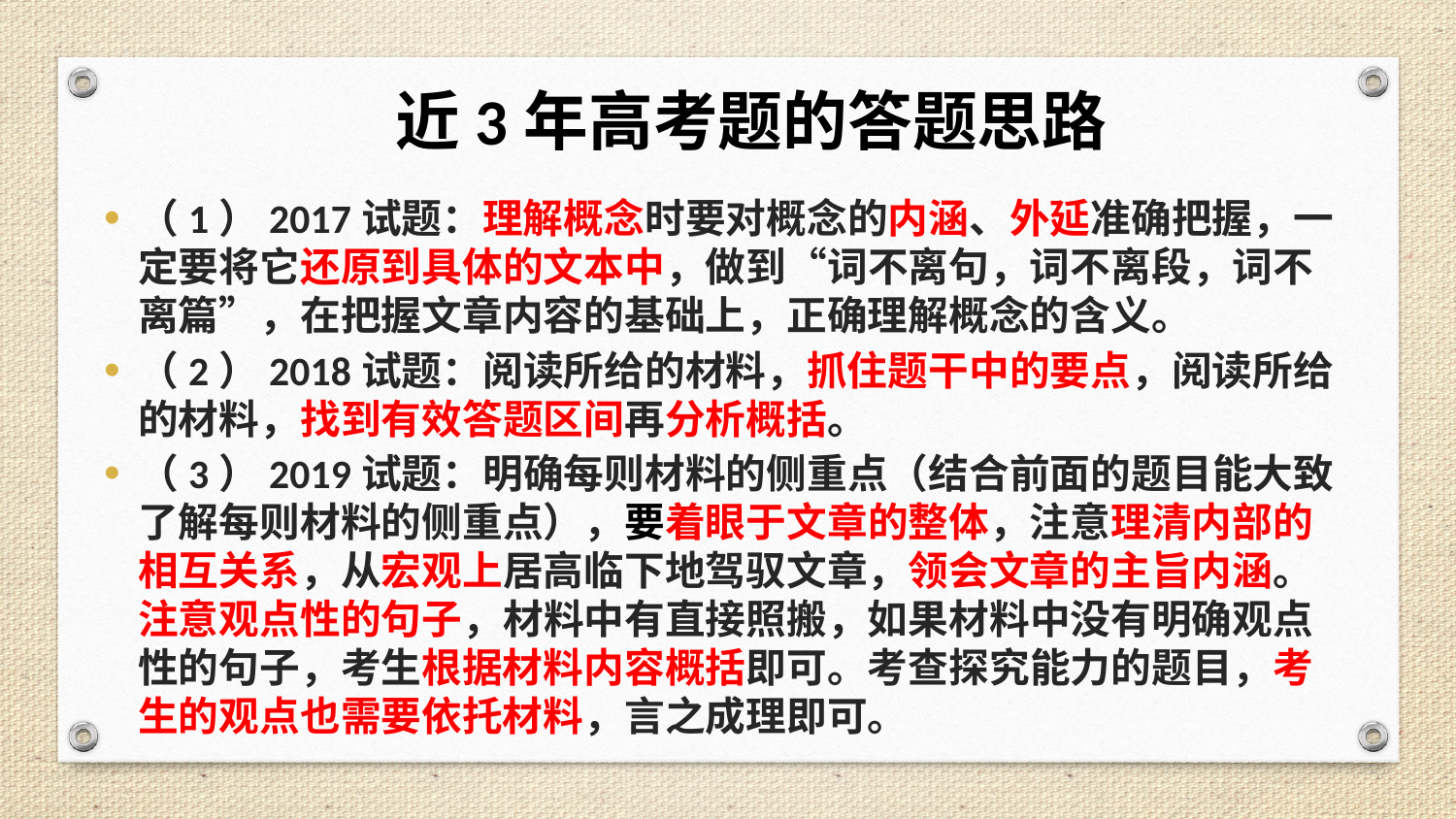

# 近3年高考题的答题思路
（1）2017试题：理解概念时要对概念的内涵、外延准确把握，一定要将它还原到具体的文本中，做到“词不离句，词不离段，词不离篇”，在把握文章内容的基础上，正确理解概念的含义。
（2）2018试题：阅读所给的材料，抓住题干中的要点，阅读所给的材料，找到有效答题区间再分析概括。
（3）2019试题：明确每则材料的侧重点（结合前面的题目能大致了解每则材料的侧重点），要着眼于文章的整体，注意理清内部的相互关系，从宏观上居高临下地驾驭文章，领会文章的主旨内涵。注意观点性的句子，材料中有直接照搬，如果材料中没有明确观点性的句子，考生根据材料内容概括即可。考查探究能力的题目，考生的观点也需要依托材料，言之成理即可。